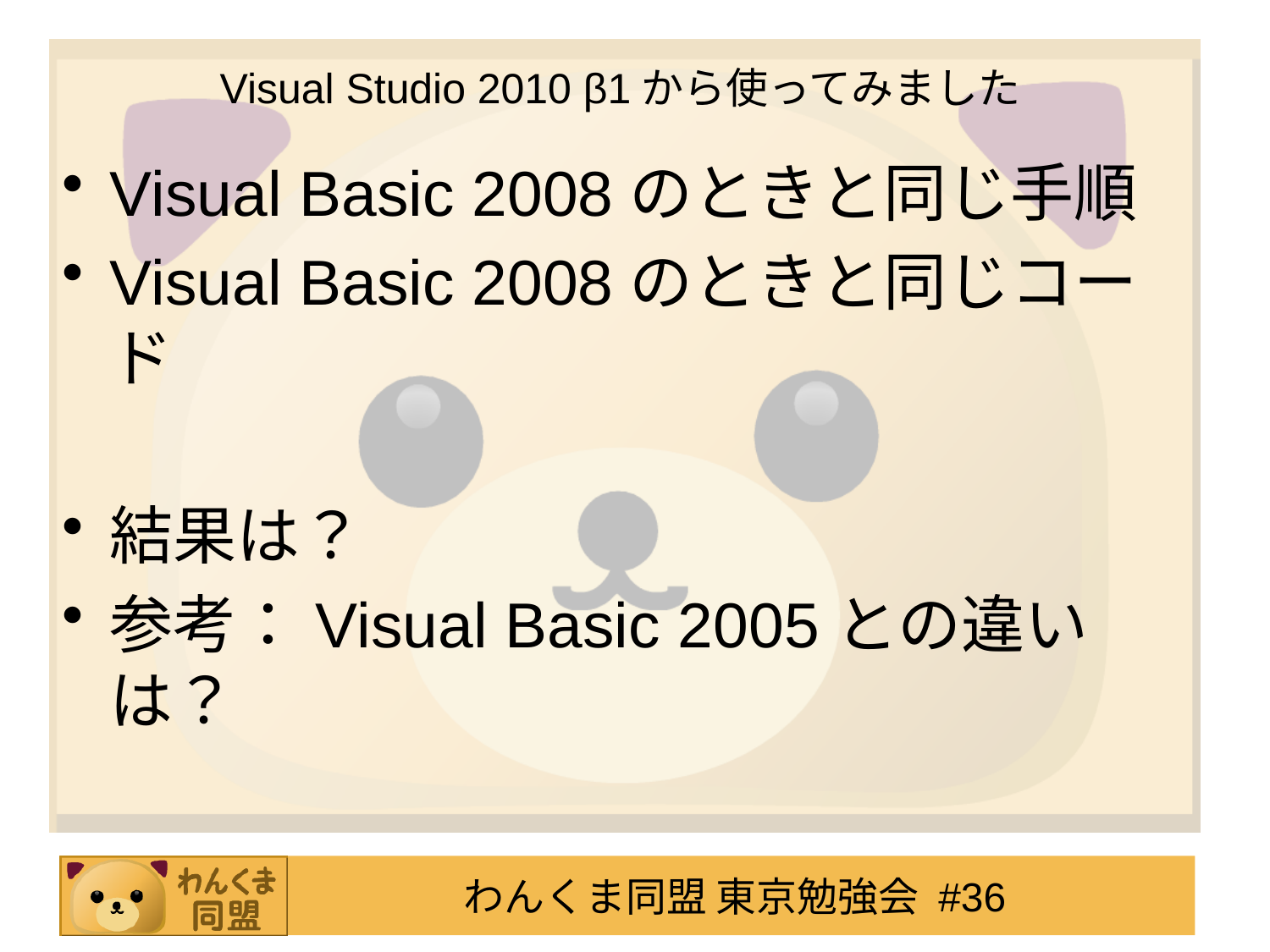

# Visual Studio 2010 β1から使ってみました
Visual Basic 2008のときと同じ手順
Visual Basic 2008のときと同じコード

結果は？
参考：Visual Basic 2005との違いは？